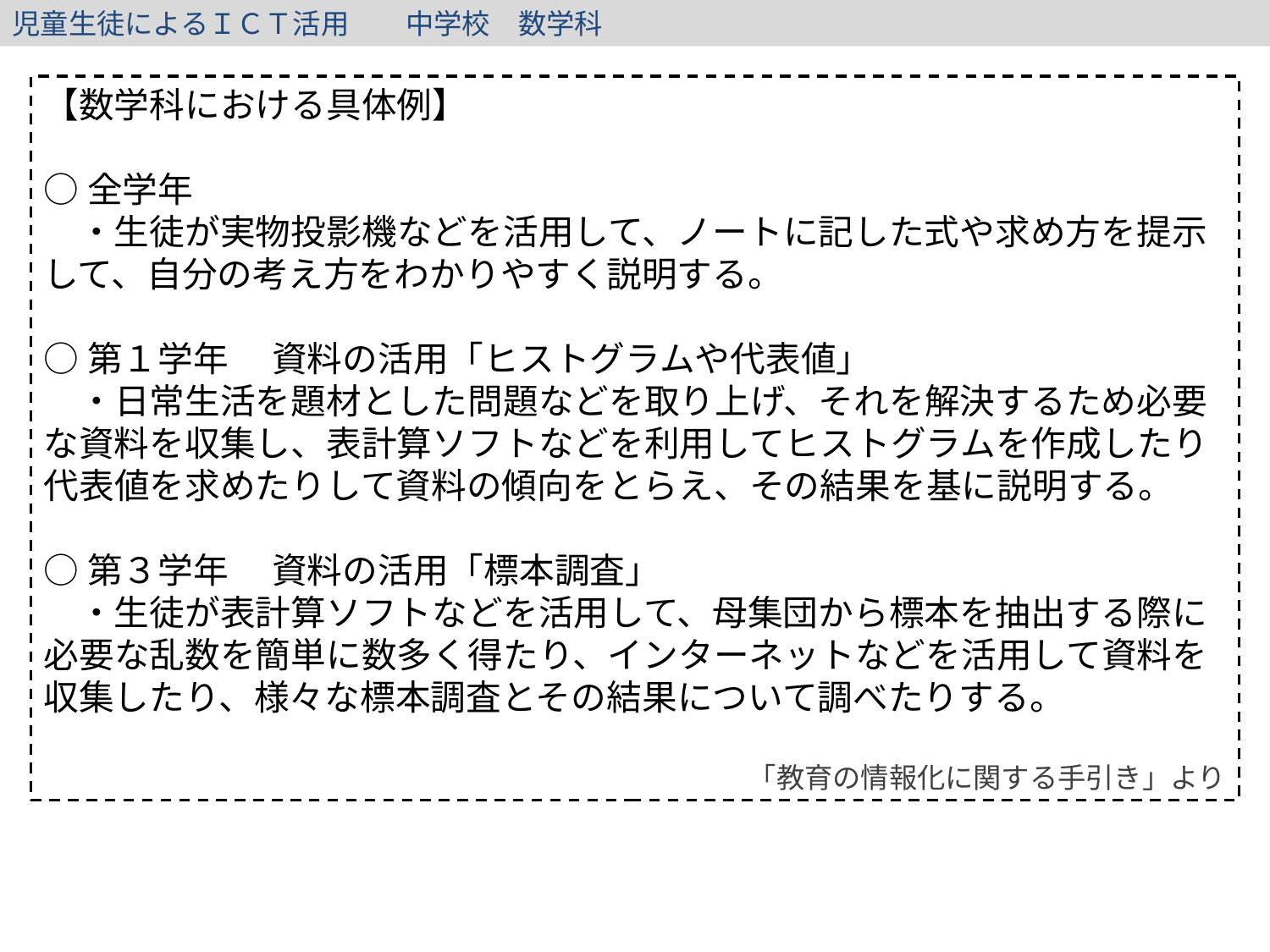

児童生徒によるＩＣＴ活用　　中学校　数学科
【数学科における具体例】

○全学年
　・生徒が実物投影機などを活用して、ノートに記した式や求め方を提示して、自分の考え方をわかりやすく説明する。

○第１学年 　資料の活用「ヒストグラムや代表値」
　・日常生活を題材とした問題などを取り上げ、それを解決するため必要な資料を収集し、表計算ソフトなどを利用してヒストグラムを作成したり代表値を求めたりして資料の傾向をとらえ、その結果を基に説明する。

○第３学年 　資料の活用「標本調査」
　・生徒が表計算ソフトなどを活用して、母集団から標本を抽出する際に必要な乱数を簡単に数多く得たり、インターネットなどを活用して資料を収集したり、様々な標本調査とその結果について調べたりする。

「教育の情報化に関する手引き」より